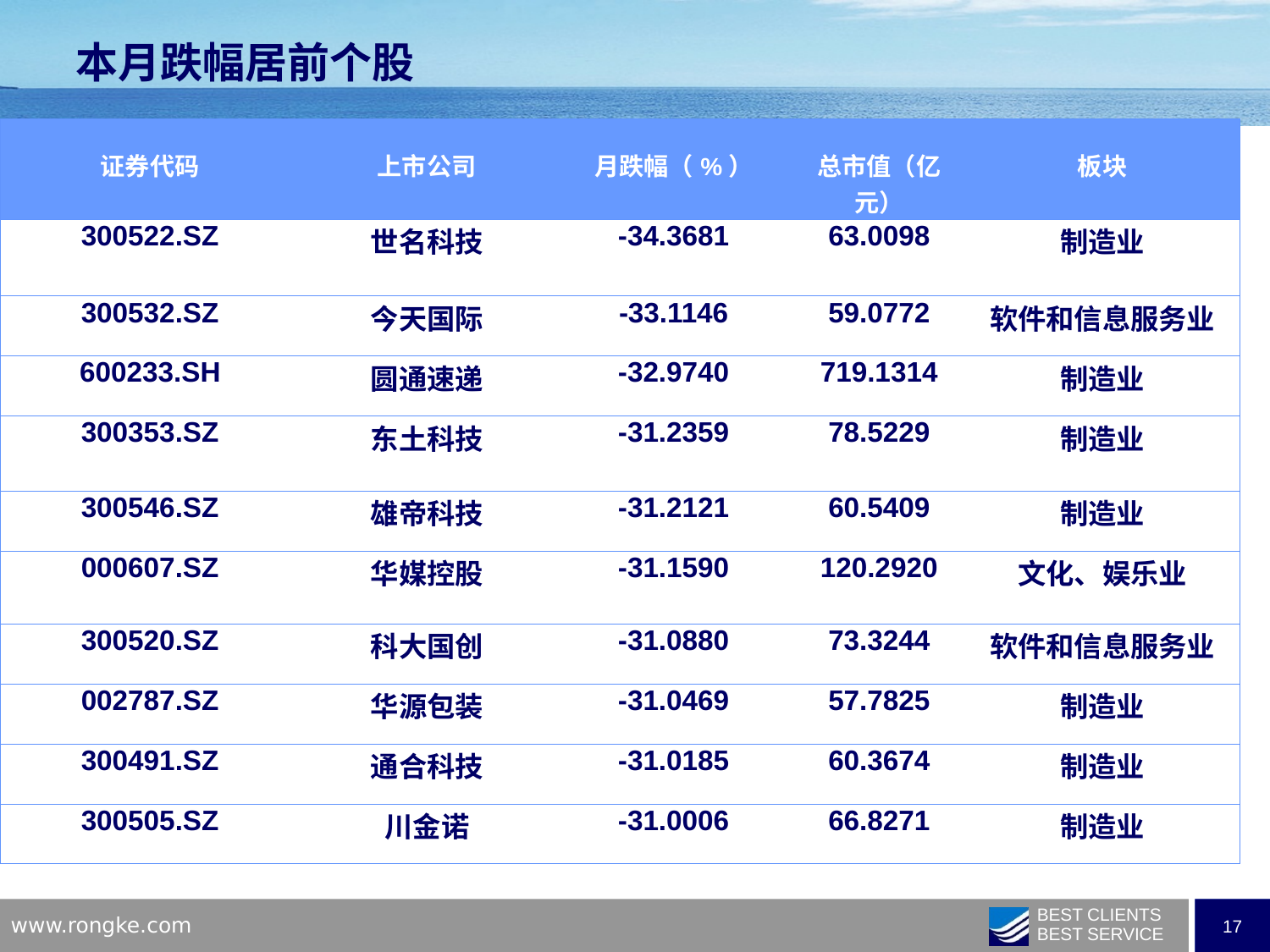

本月跌幅居前个股
| 证券代码 | 上市公司 | 月跌幅（%） | 总市值（亿元） | 板块 |
| --- | --- | --- | --- | --- |
| 300522.SZ | 世名科技 | -34.3681 | 63.0098 | 制造业 |
| 300532.SZ | 今天国际 | -33.1146 | 59.0772 | 软件和信息服务业 |
| 600233.SH | 圆通速递 | -32.9740 | 719.1314 | 制造业 |
| 300353.SZ | 东土科技 | -31.2359 | 78.5229 | 制造业 |
| 300546.SZ | 雄帝科技 | -31.2121 | 60.5409 | 制造业 |
| 000607.SZ | 华媒控股 | -31.1590 | 120.2920 | 文化、娱乐业 |
| 300520.SZ | 科大国创 | -31.0880 | 73.3244 | 软件和信息服务业 |
| 002787.SZ | 华源包装 | -31.0469 | 57.7825 | 制造业 |
| 300491.SZ | 通合科技 | -31.0185 | 60.3674 | 制造业 |
| 300505.SZ | 川金诺 | -31.0006 | 66.8271 | 制造业 |